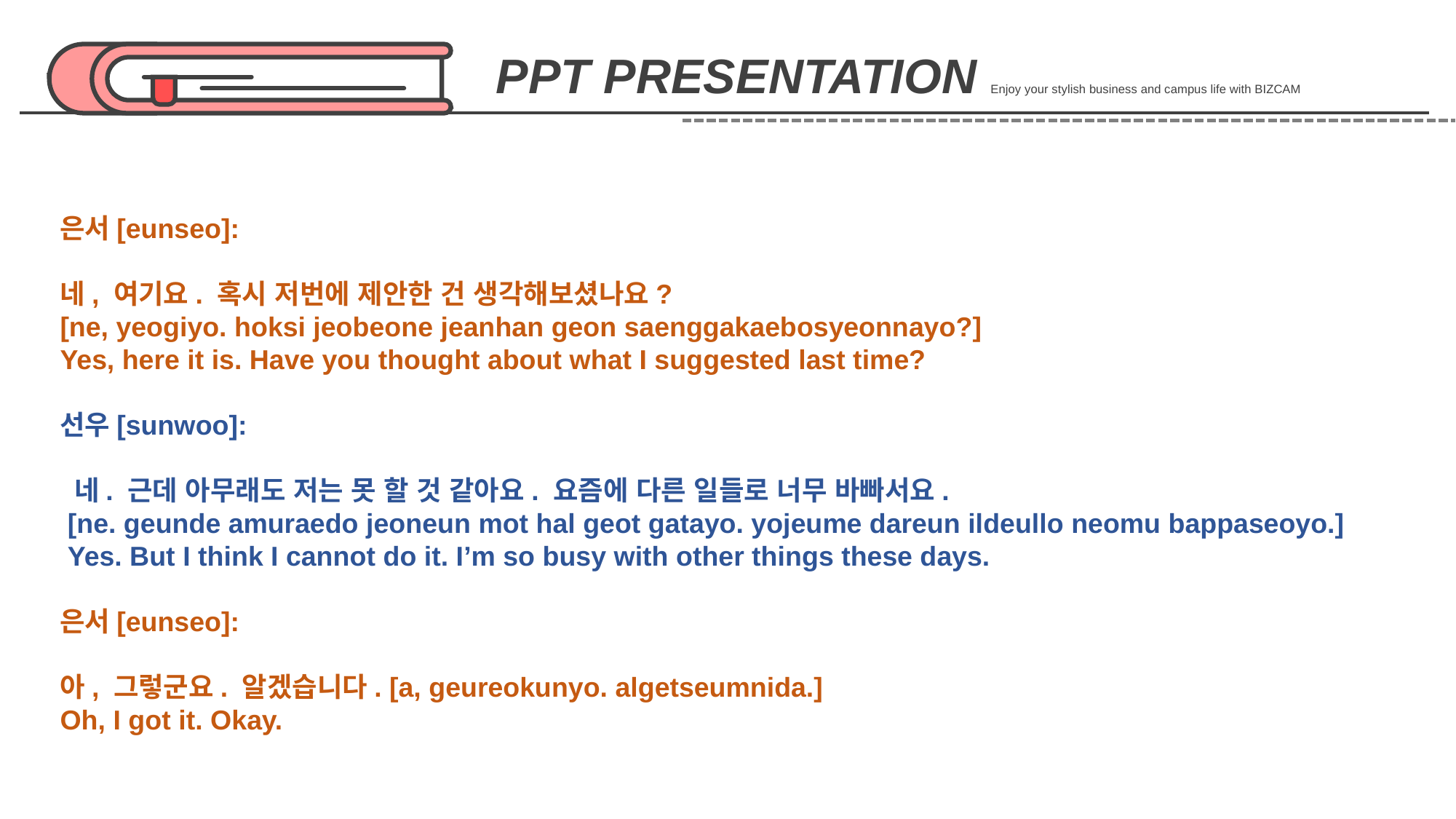

PPT PRESENTATION Enjoy your stylish business and campus life with BIZCAM

은서[eunseo]:

네, 여기요. 혹시 저번에 제안한 건 생각해보셨나요?
[ne, yeogiyo. hoksi jeobeone jeanhan geon saenggakaebosyeonnayo?]
Yes, here it is. Have you thought about what I suggested last time?

선우[sunwoo]:

 네. 근데 아무래도 저는 못 할 것 같아요. 요즘에 다른 일들로 너무 바빠서요.
 [ne. geunde amuraedo jeoneun mot hal geot gatayo. yojeume dareun ildeullo neomu bappaseoyo.]
 Yes. But I think I cannot do it. I’m so busy with other things these days.

은서[eunseo]:

아, 그렇군요. 알겠습니다. [a, geureokunyo. algetseumnida.]
Oh, I got it. Okay.